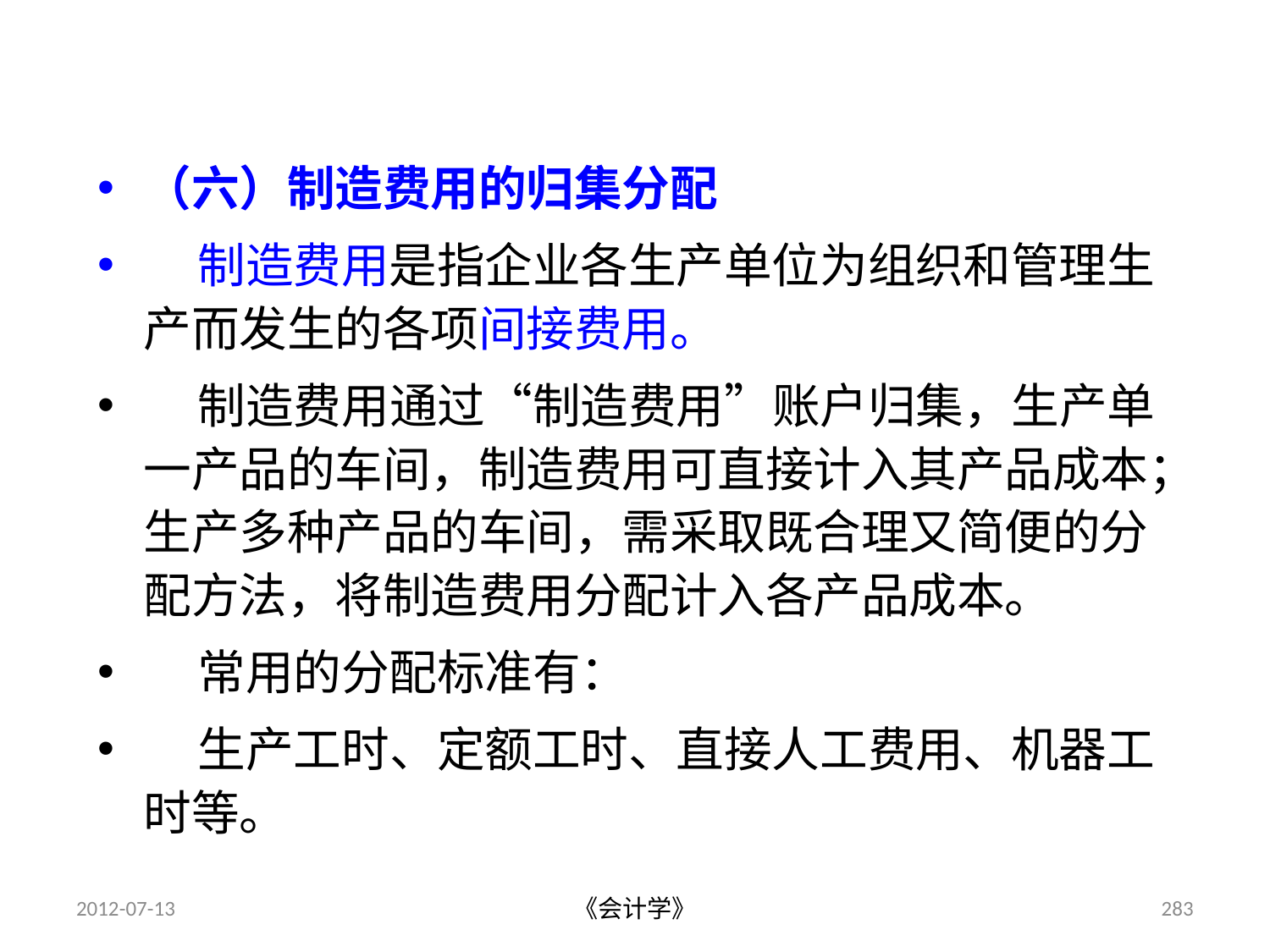

（六）制造费用的归集分配
    制造费用是指企业各生产单位为组织和管理生产而发生的各项间接费用。
    制造费用通过“制造费用”账户归集，生产单一产品的车间，制造费用可直接计入其产品成本；生产多种产品的车间，需采取既合理又简便的分配方法，将制造费用分配计入各产品成本。
    常用的分配标准有：
    生产工时、定额工时、直接人工费用、机器工时等。
2012-07-13
《会计学》
283